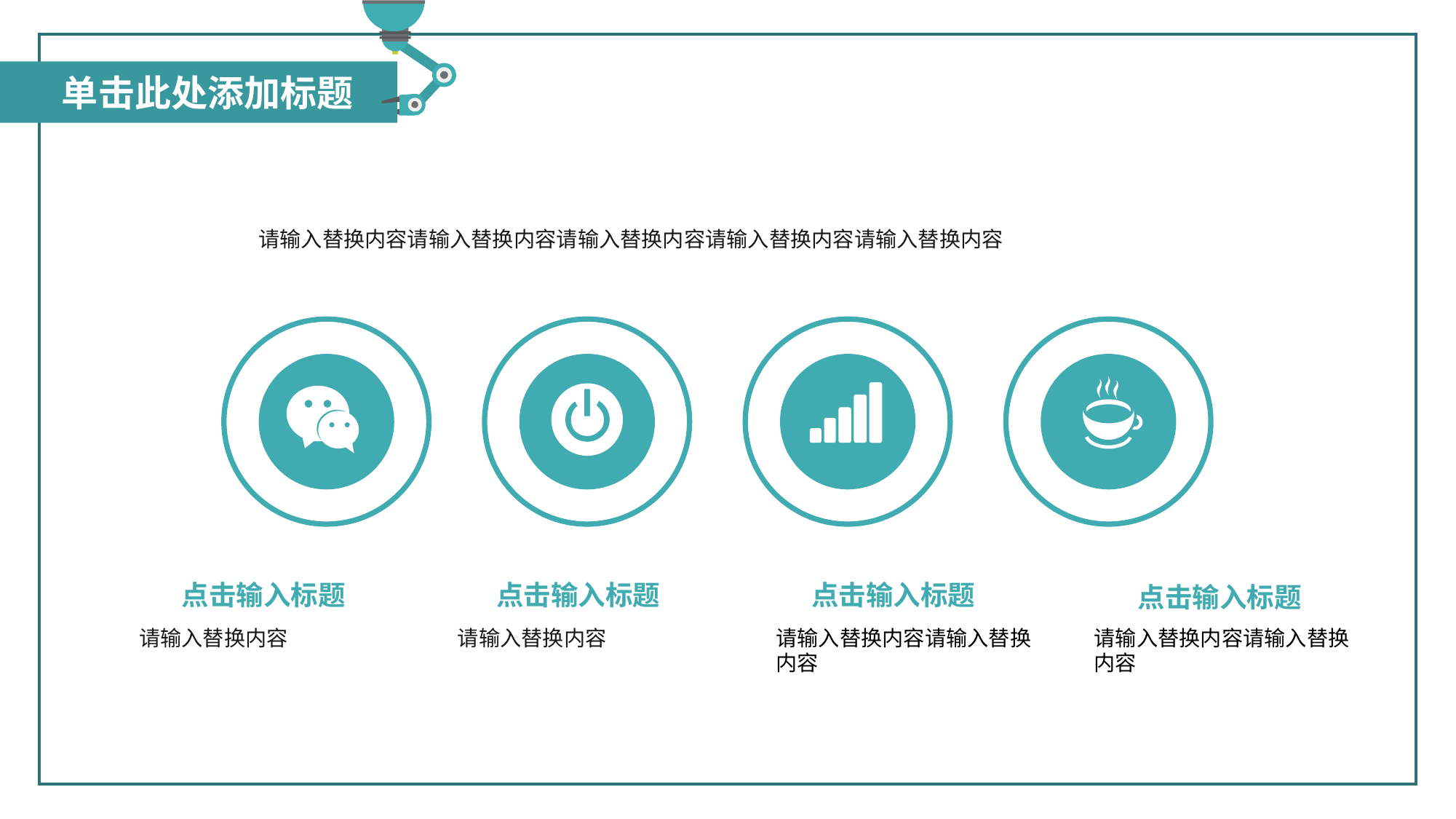

单击此处添加标题
请输入替换内容请输入替换内容请输入替换内容请输入替换内容请输入替换内容

点击输入标题
点击输入标题
点击输入标题
点击输入标题
请输入替换内容

请输入替换内容
请输入替换内容请输入替换内容

请输入替换内容请输入替换内容